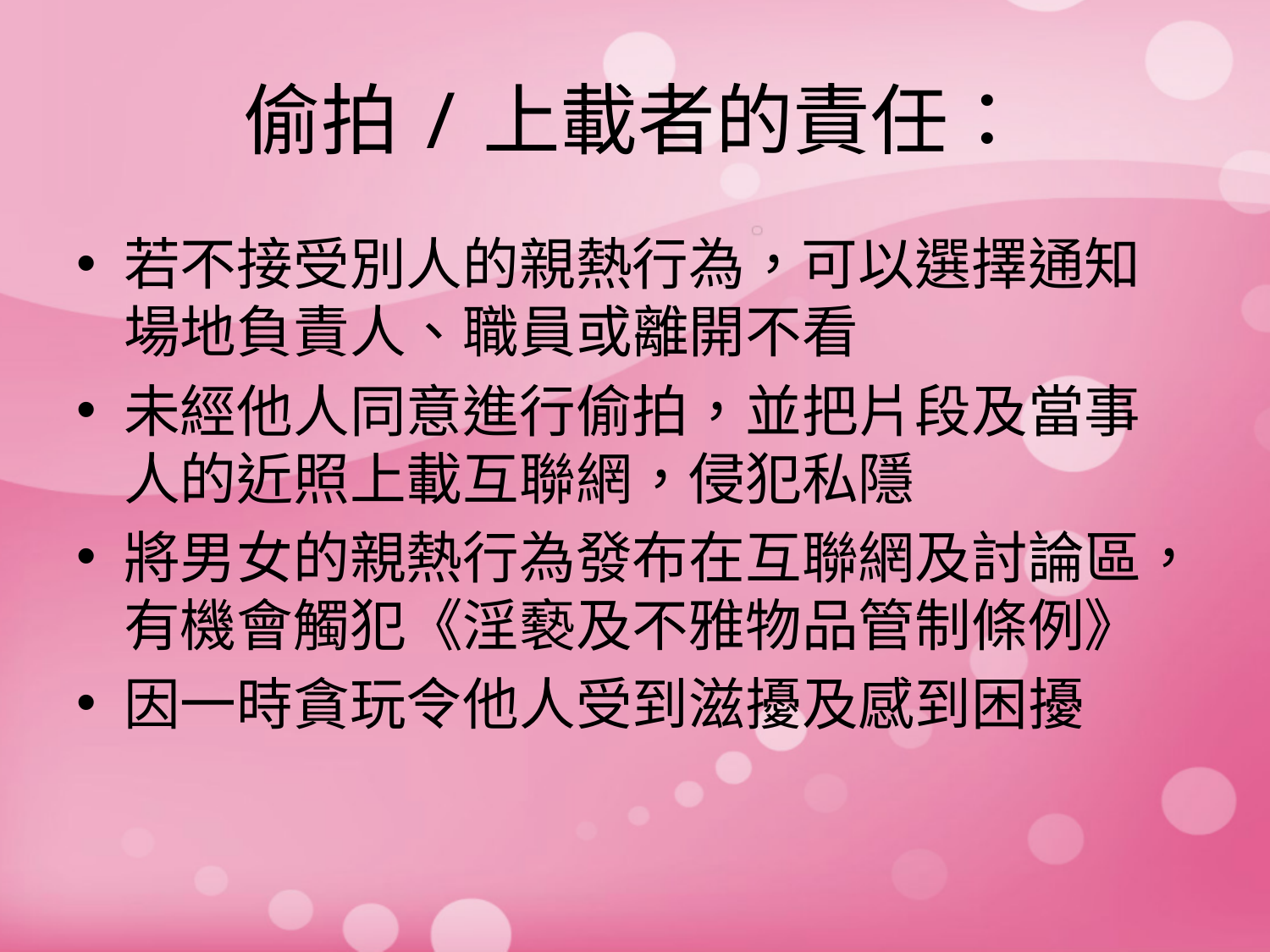

# 偷拍/上載者的責任：
若不接受別人的親熱行為，可以選擇通知場地負責人、職員或離開不看
未經他人同意進行偷拍，並把片段及當事人的近照上載互聯網，侵犯私隱
將男女的親熱行為發布在互聯網及討論區，有機會觸犯《淫褻及不雅物品管制條例》
因一時貪玩令他人受到滋擾及感到困擾